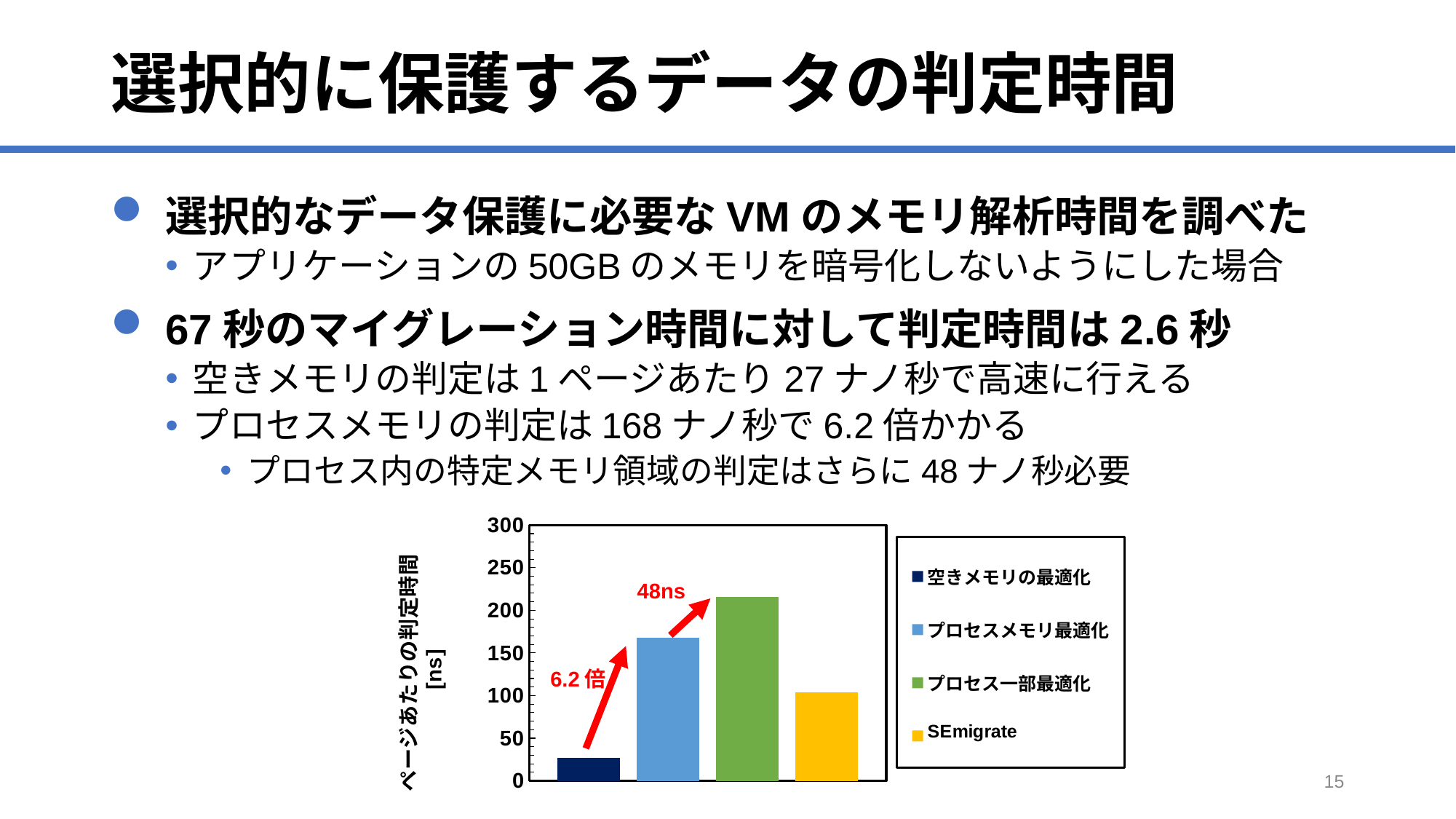

# 選択的に保護するデータの判定時間
選択的なデータ保護に必要なVMのメモリ解析時間を調べた
アプリケーションの50GBのメモリを暗号化しないようにした場合
67秒のマイグレーション時間に対して判定時間は2.6秒
空きメモリの判定は1ページあたり27ナノ秒で高速に行える
プロセスメモリの判定は168ナノ秒で6.2倍かかる
プロセス内の特定メモリ領域の判定はさらに48ナノ秒必要

### Chart

| Category | 空きメモリの最適化 | プロセスメモリ最適化 | プロセス一部最適化 | SEmigrate |
|---|---|---|---|---|
48ns
6.2倍
15